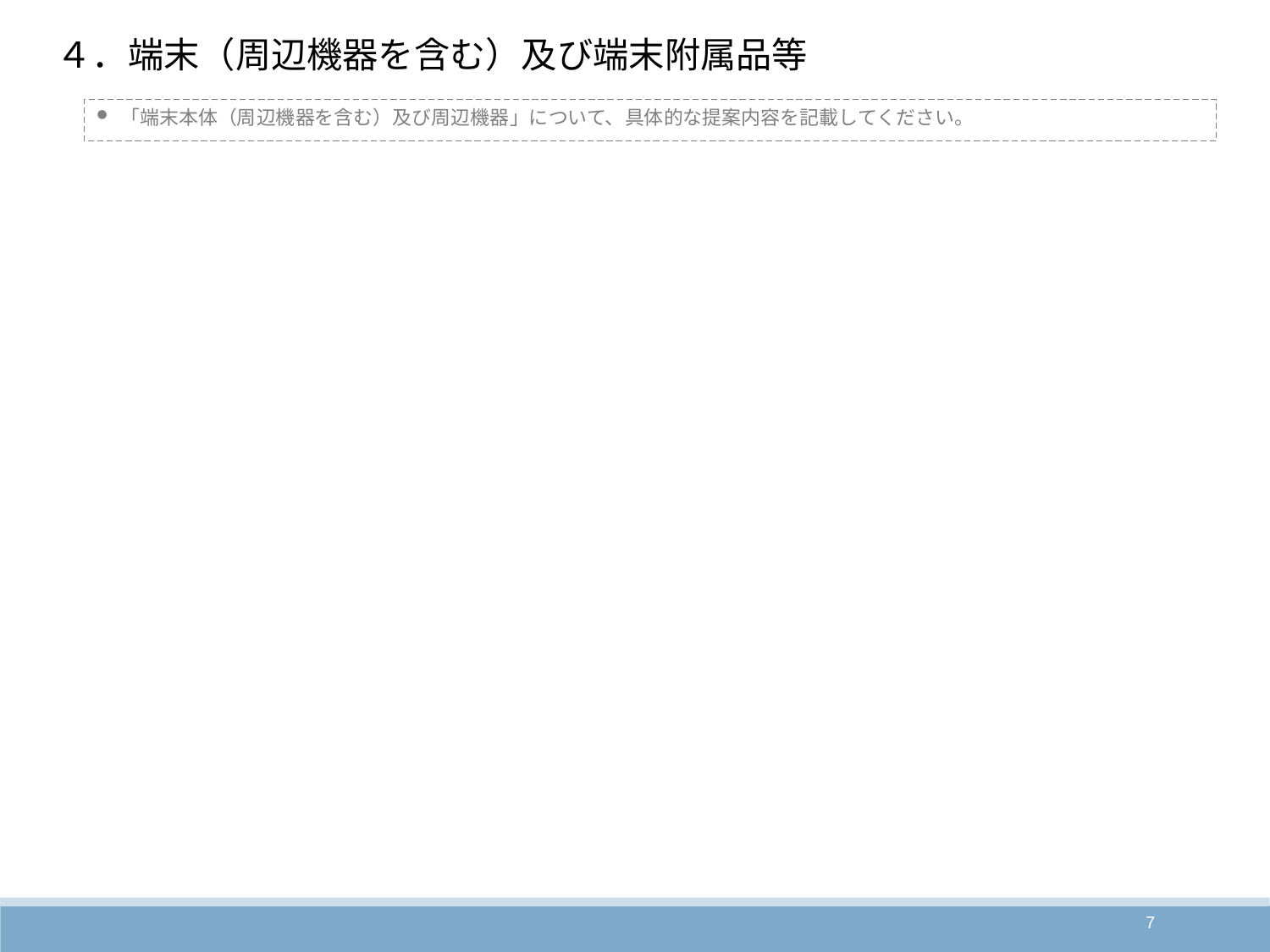

４．端末（周辺機器を含む）及び端末附属品等
「端末本体（周辺機器を含む）及び周辺機器」について、具体的な提案内容を記載してください。
7